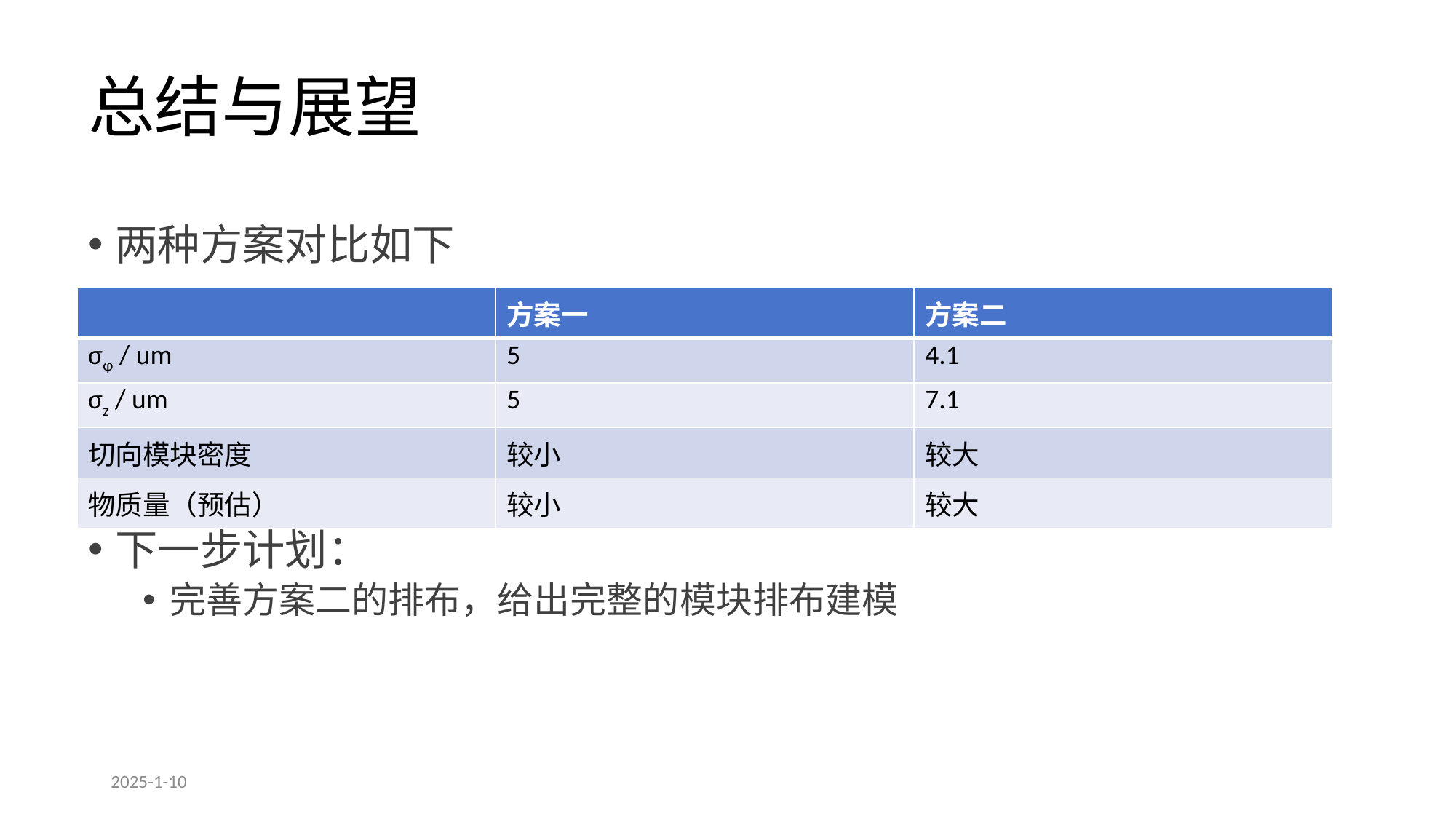

# 总结与展望
两种方案对比如下

下一步计划：
完善方案二的排布，给出完整的模块排布建模
|  | 方案一 | 方案二 |
| --- | --- | --- |
| σφ / um | 5 | 4.1 |
| σz / um | 5 | 7.1 |
| 切向模块密度 | 较小 | 较大 |
| 物质量（预估） | 较小 | 较大 |
2025-1-10
10